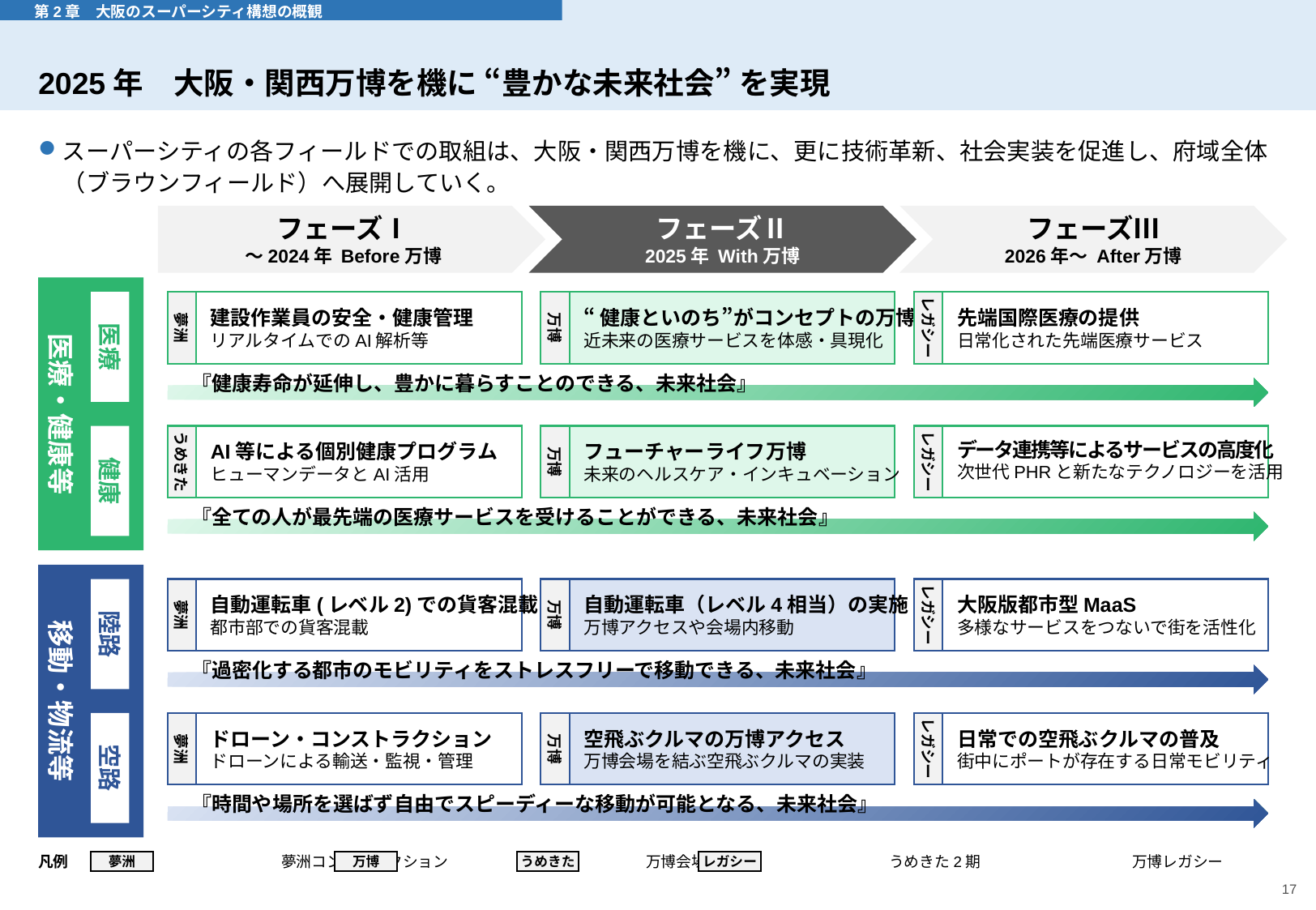

# 2025年　大阪・関西万博を機に “豊かな未来社会” を実現

  第2章　大阪のスーパーシティ構想の概観
スーパーシティの各フィールドでの取組は、大阪・関西万博を機に、更に技術革新、社会実装を促進し、府域全体（ブラウンフィールド）へ展開していく。
フェーズⅠ
～2024年 Before万博
フェーズⅡ
2025年 With万博
フェーズⅢ
2026年～ After万博
医療・健康等
医療
建設作業員の安全・健康管理
リアルタイムでのAI解析等
夢洲
“健康といのち”がコンセプトの万博
近未来の医療サービスを体感・具現化
万博
先端国際医療の提供
日常化された先端医療サービス
レガシー
『健康寿命が延伸し、豊かに暮らすことのできる、未来社会』
健康
AI等による個別健康プログラム
ヒューマンデータとAI活用
うめきた
フューチャーライフ万博
未来のヘルスケア・インキュベーション
万博
データ連携等によるサービスの高度化
次世代PHRと新たなテクノロジーを活用
レガシー
『全ての人が最先端の医療サービスを受けることができる、未来社会』
移動・物流等
陸路
自動運転車(レベル2)での貨客混載
都市部での貨客混載
夢洲
自動運転車（レベル4相当）の実施
万博アクセスや会場内移動
万博
大阪版都市型MaaS
多様なサービスをつないで街を活性化
レガシー
『過密化する都市のモビリティをストレスフリーで移動できる、未来社会』
空路
ドローン・コンストラクション
ドローンによる輸送・監視・管理
夢洲
空飛ぶクルマの万博アクセス
万博会場を結ぶ空飛ぶクルマの実装
万博
日常での空飛ぶクルマの普及
街中にポートが存在する日常モビリティ
レガシー
『時間や場所を選ばず自由でスピーディーな移動が可能となる、未来社会』
凡例		夢洲コンストラクション		万博会場		うめきた2期		万博レガシー
夢洲
万博
うめきた
レガシー
17